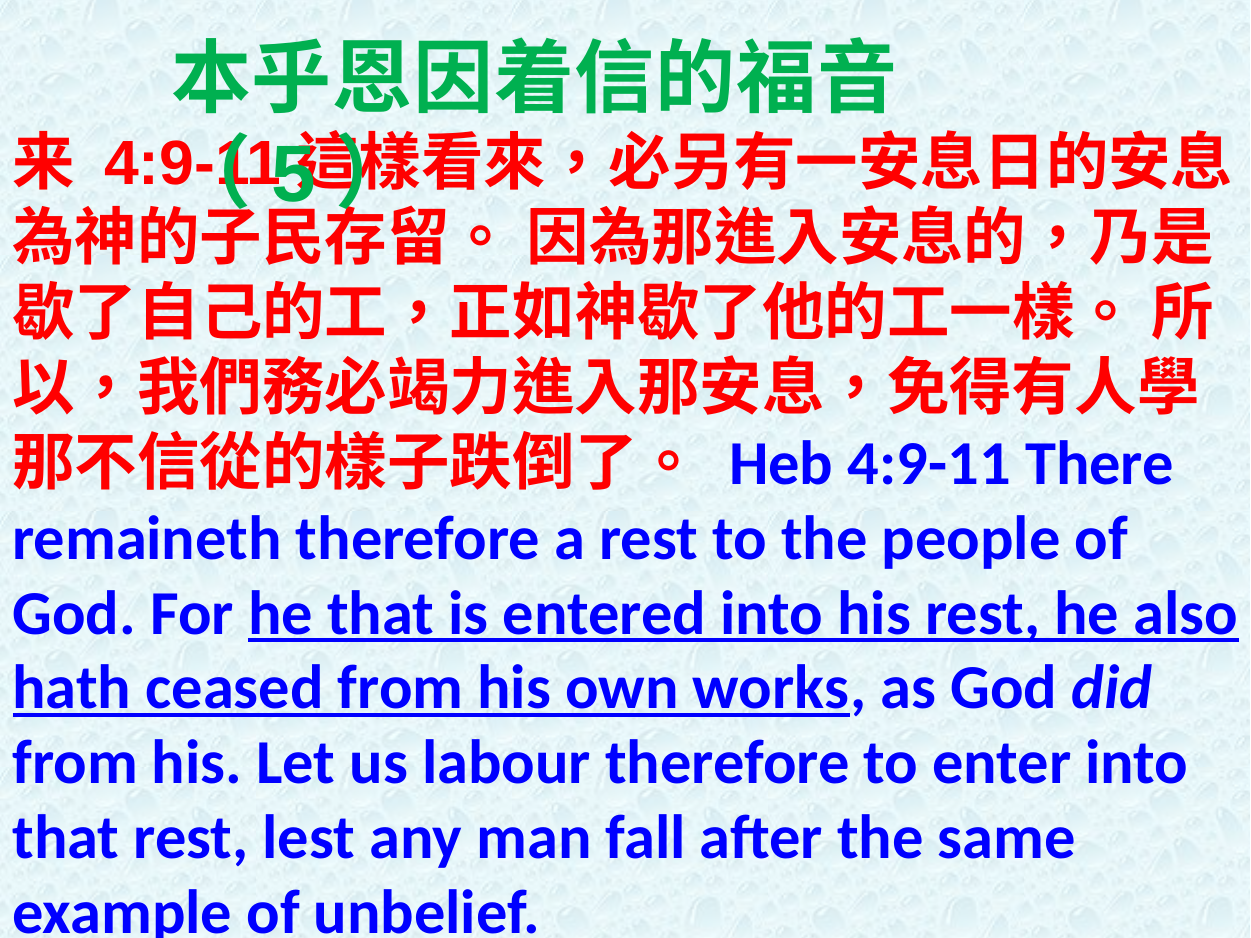

本乎恩因着信的福音（5）
来 4:9-11這樣看來，必另有一安息日的安息為神的子民存留。 因為那進入安息的，乃是歇了自己的工，正如神歇了他的工一樣。 所以，我們務必竭力進入那安息，免得有人學那不信從的樣子跌倒了。 Heb 4:9-11 There remaineth therefore a rest to the people of God. For he that is entered into his rest, he also hath ceased from his own works, as God did from his. Let us labour therefore to enter into that rest, lest any man fall after the same example of unbelief.